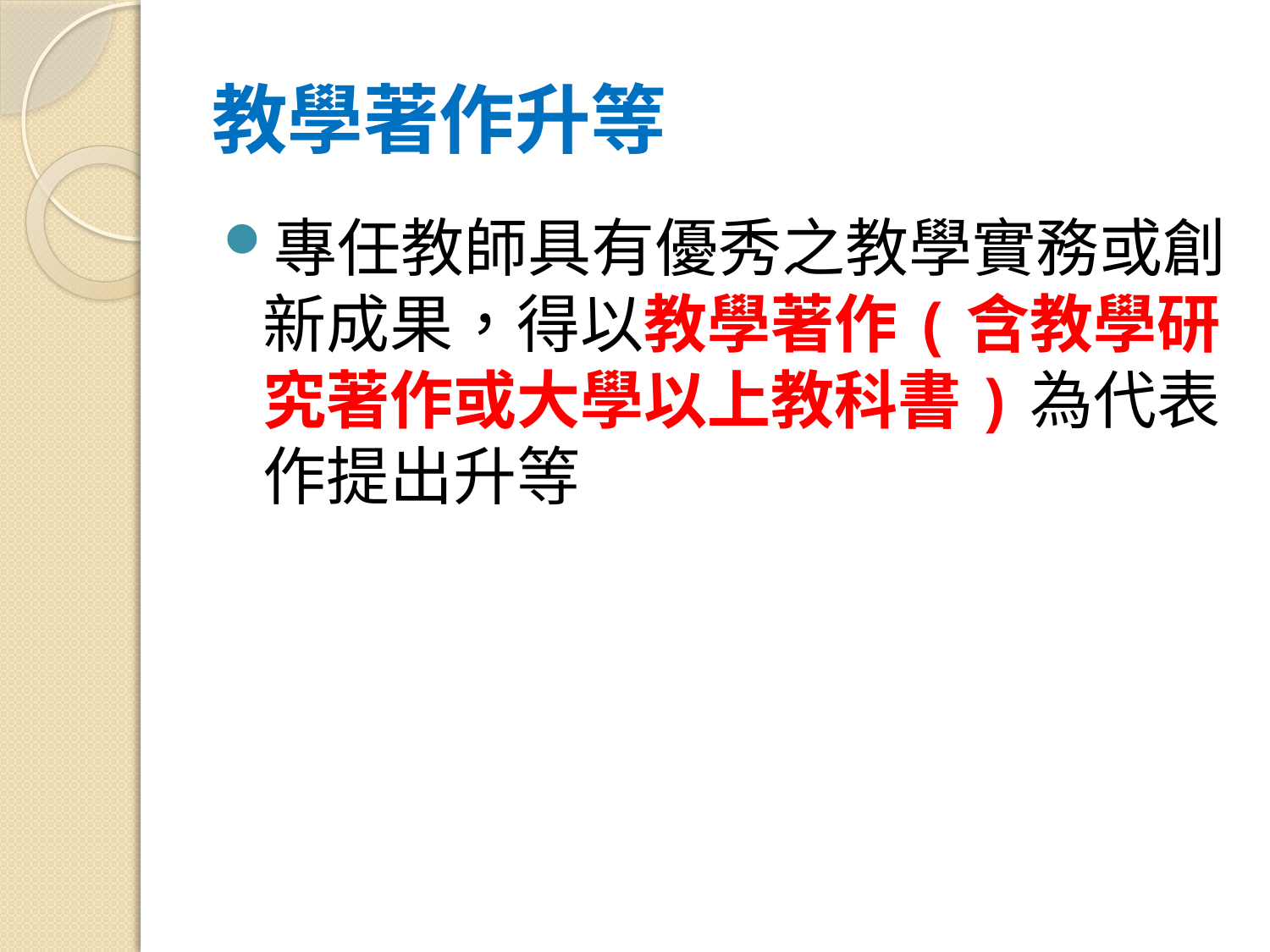

# 教學著作升等
專任教師具有優秀之教學實務或創新成果，得以教學著作(含教學研究著作或大學以上教科書)為代表作提出升等